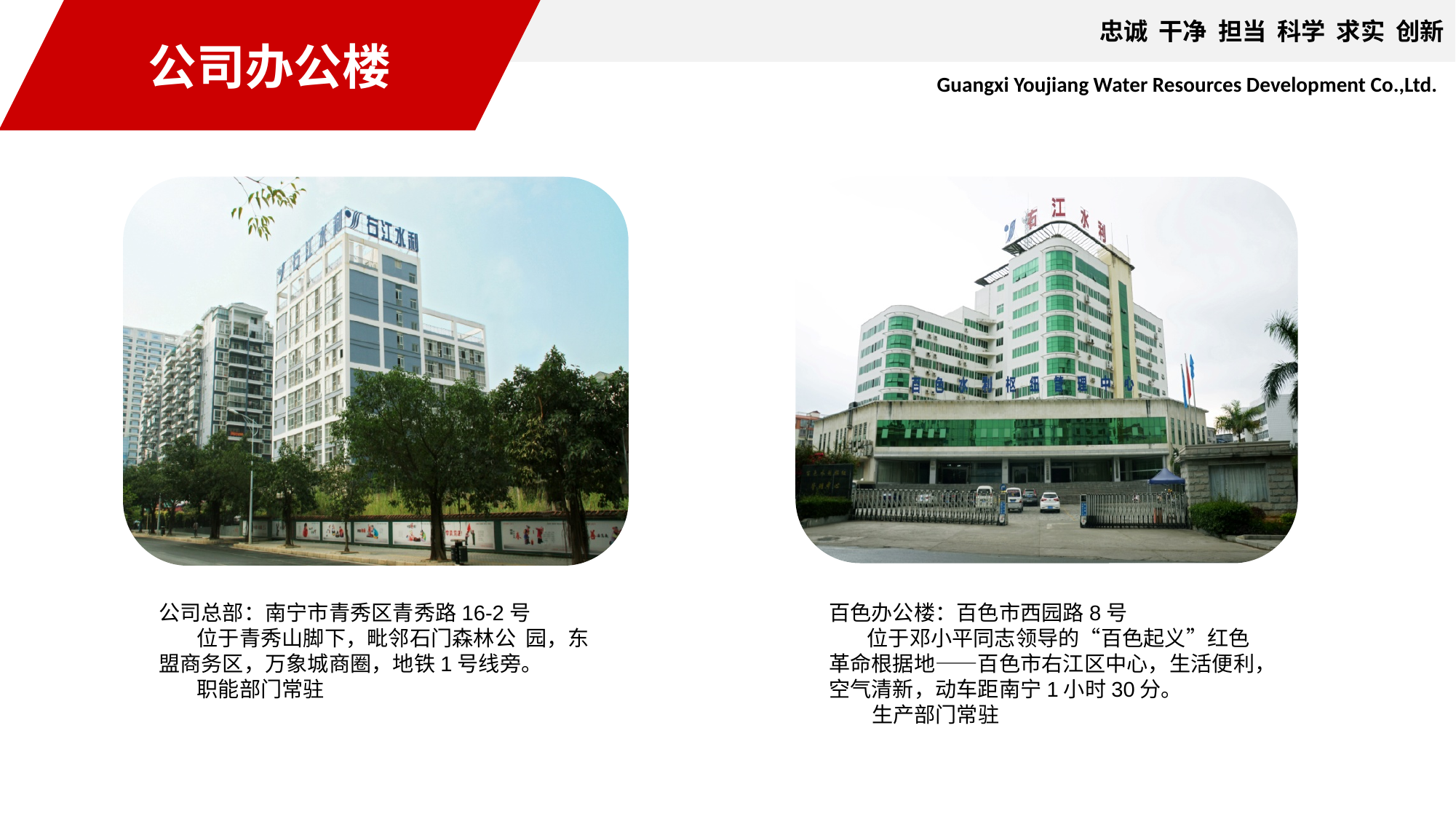

忠诚  干净  担当  科学  求实  创新
公司办公楼
Guangxi Youjiang Water Resources Development Co.,Ltd.

公司总部：南宁市青秀区青秀路16-2号
       位于青秀山脚下，毗邻石门森林公  园，东盟商务区，万象城商圈，地铁1号线旁。
       职能部门常驻
百色办公楼：百色市西园路8号
       位于邓小平同志领导的“百色起义”红色革命根据地——百色市右江区中心，生活便利，空气清新，动车距南宁1小时30分。
        生产部门常驻